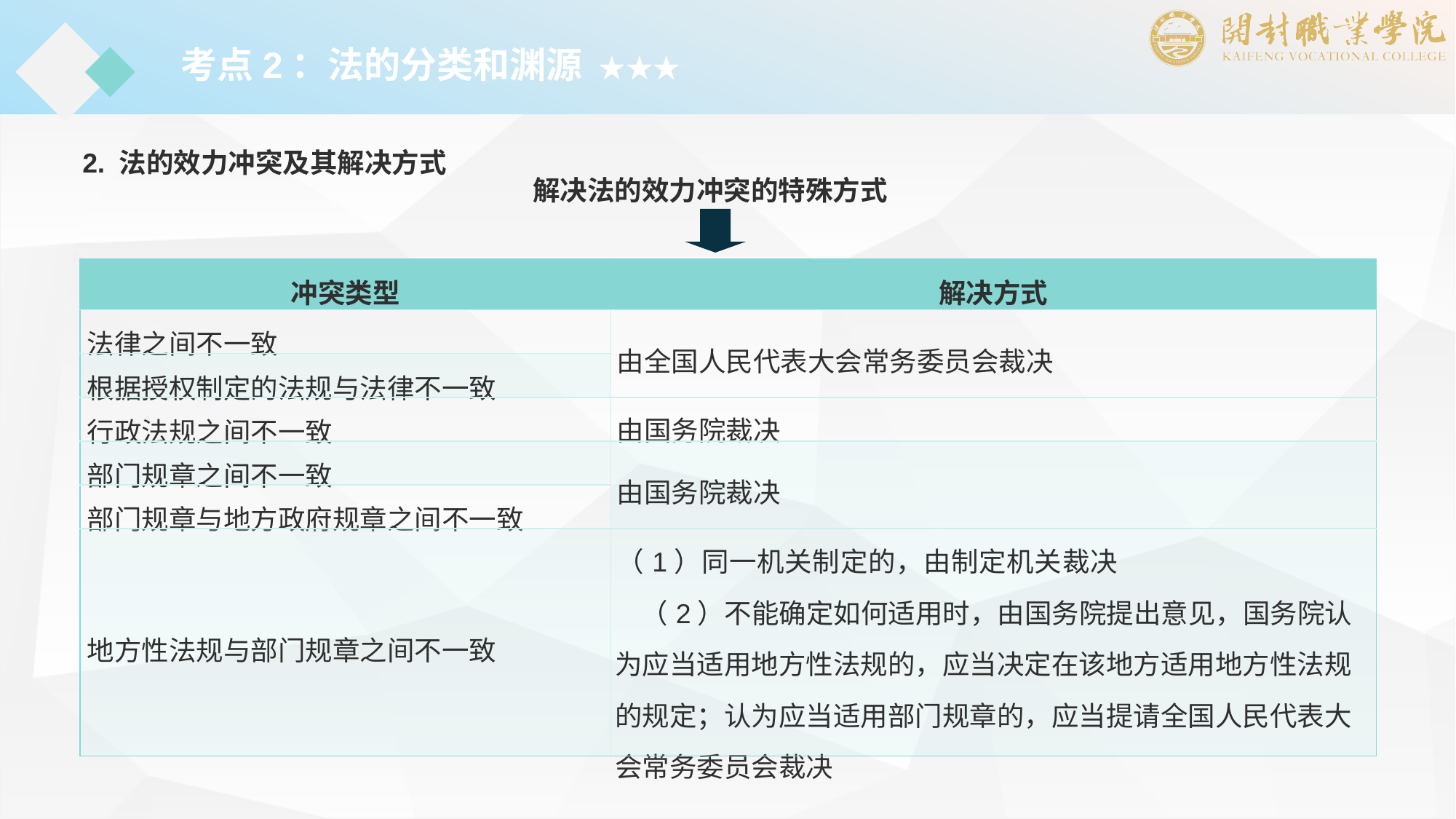

考点2：法的分类和渊源  ★★★
2. 法的效力冲突及其解决方式
解决法的效力冲突的特殊方式

| 冲突类型 | 解决方式 |
| --- | --- |
| 法律之间不一致 | 由全国人民代表大会常务委员会裁决 |
| 根据授权制定的法规与法律不一致 |  |
| 行政法规之间不一致 | 由国务院裁决 |
| 部门规章之间不一致 | 由国务院裁决 |
| 部门规章与地方政府规章之间不一致 |  |
| 地方性法规与部门规章之间不一致 | （1）同一机关制定的，由制定机关裁决 （2）不能确定如何适用时，由国务院提出意见，国务院认为应当适用地方性法规的，应当决定在该地方适用地方性法规的规定；认为应当适用部门规章的，应当提请全国人民代表大会常务委员会裁决 |